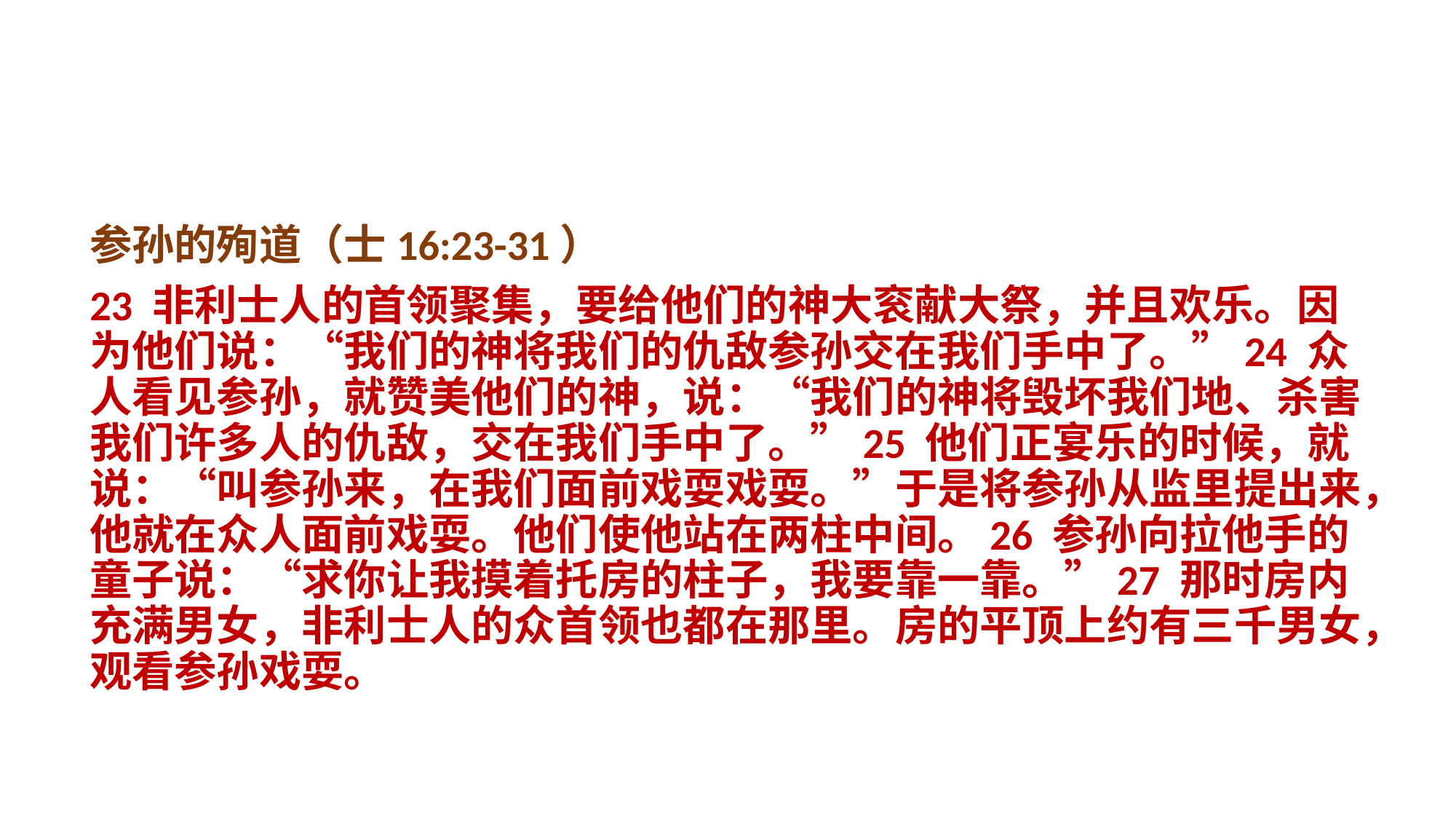

参孙的殉道（士16:23-31）
23 非利士人的首领聚集，要给他们的神大衮献大祭，并且欢乐。因为他们说：“我们的神将我们的仇敌参孙交在我们手中了。”24 众人看见参孙，就赞美他们的神，说：“我们的神将毁坏我们地、杀害我们许多人的仇敌，交在我们手中了。”25 他们正宴乐的时候，就说：“叫参孙来，在我们面前戏耍戏耍。”于是将参孙从监里提出来，他就在众人面前戏耍。他们使他站在两柱中间。26 参孙向拉他手的童子说：“求你让我摸着托房的柱子，我要靠一靠。”27 那时房内充满男女，非利士人的众首领也都在那里。房的平顶上约有三千男女，观看参孙戏耍。